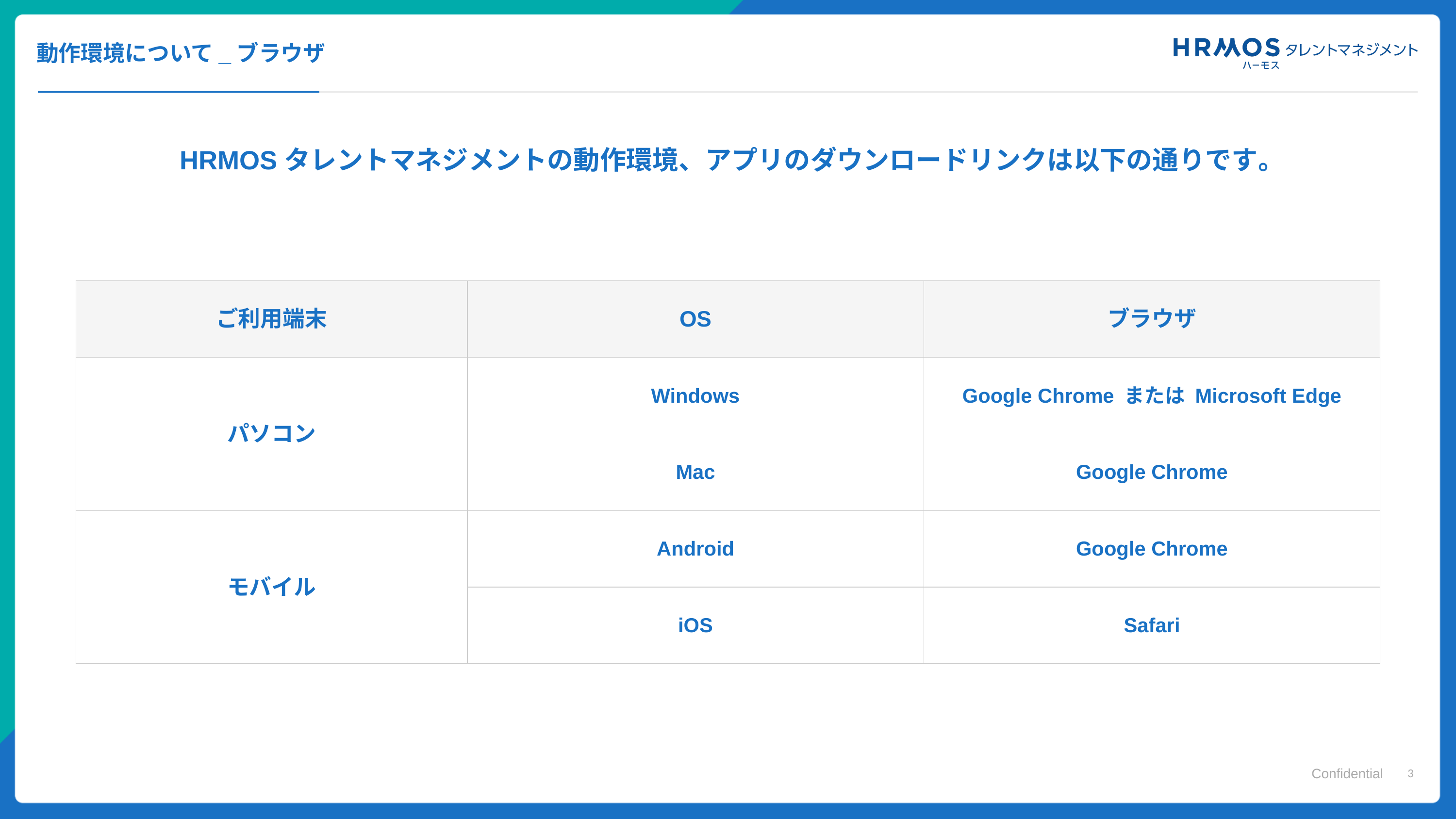

動作環境について_ブラウザ
HRMOSタレントマネジメントの動作環境、アプリのダウンロードリンクは以下の通りです。
| ご利用端末 | OS | ブラウザ |
| --- | --- | --- |
| パソコン | Windows | Google Chrome または Microsoft Edge |
|  | Mac | Google Chrome |
| モバイル | Android | Google Chrome |
|  | iOS | Safari |
3